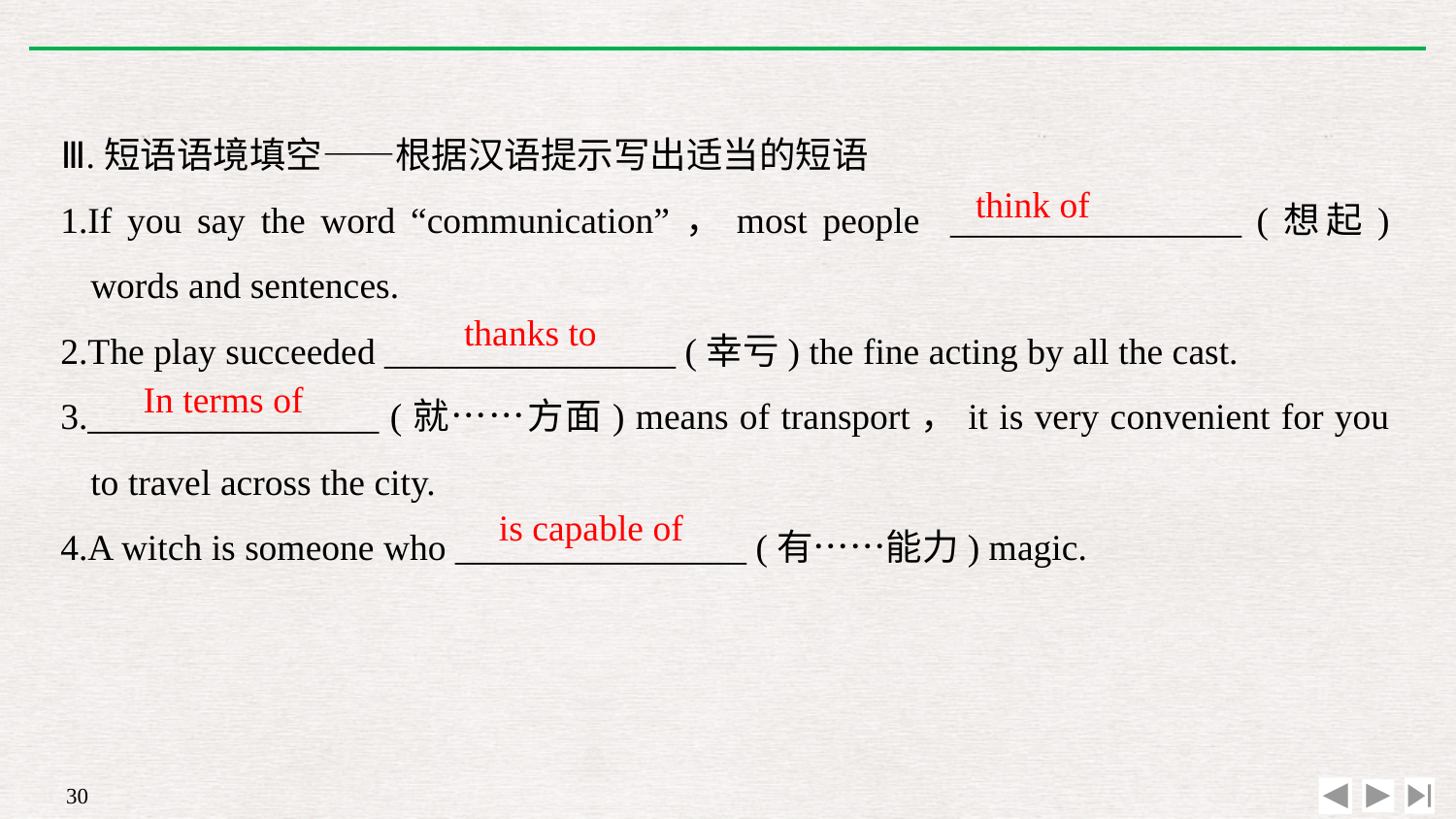

Ⅲ.短语语境填空——根据汉语提示写出适当的短语
1.If you say the word “communication”，most people  ________________ (想起) words and sentences.
2.The play succeeded ________________ (幸亏) the fine acting by all the cast.
3.________________ (就……方面) means of transport，it is very convenient for you to travel across the city.
4.A witch is someone who ________________ (有……能力) magic.
think of
thanks to
In terms of
is capable of